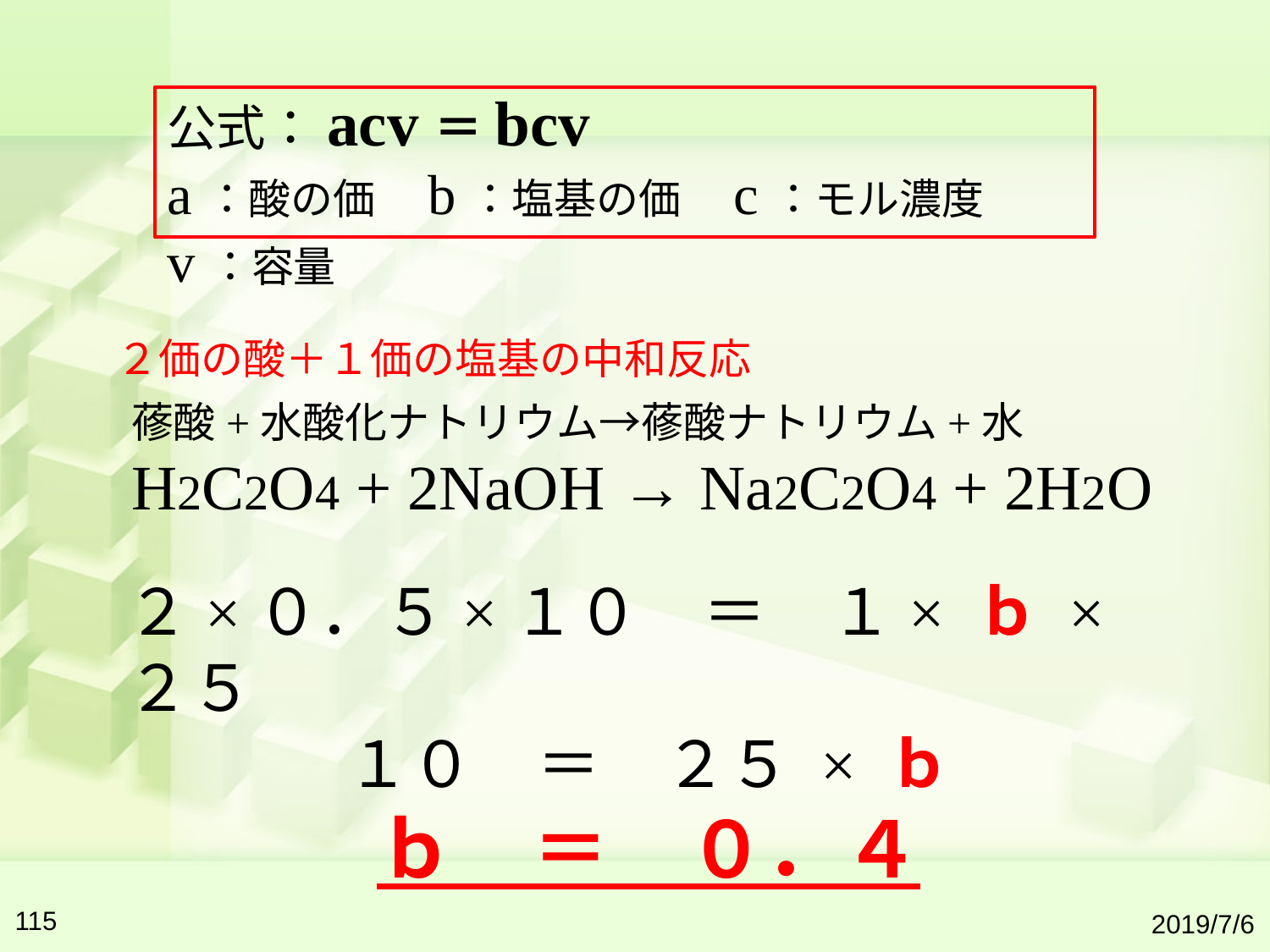

公式：acv＝bcv
a：酸の価　b：塩基の価　c：モル濃度　v：容量

２価の酸＋１価の塩基の中和反応
蓚酸+水酸化ナトリウム→蓚酸ナトリウム+水
H2C2O4 + 2NaOH → Na2C2O4 + 2H2O
２×０．５×１０　＝　１× ｂ ×２５
１０　＝　２５ × ｂ
ｂ　＝　０．４
115
2019/7/6